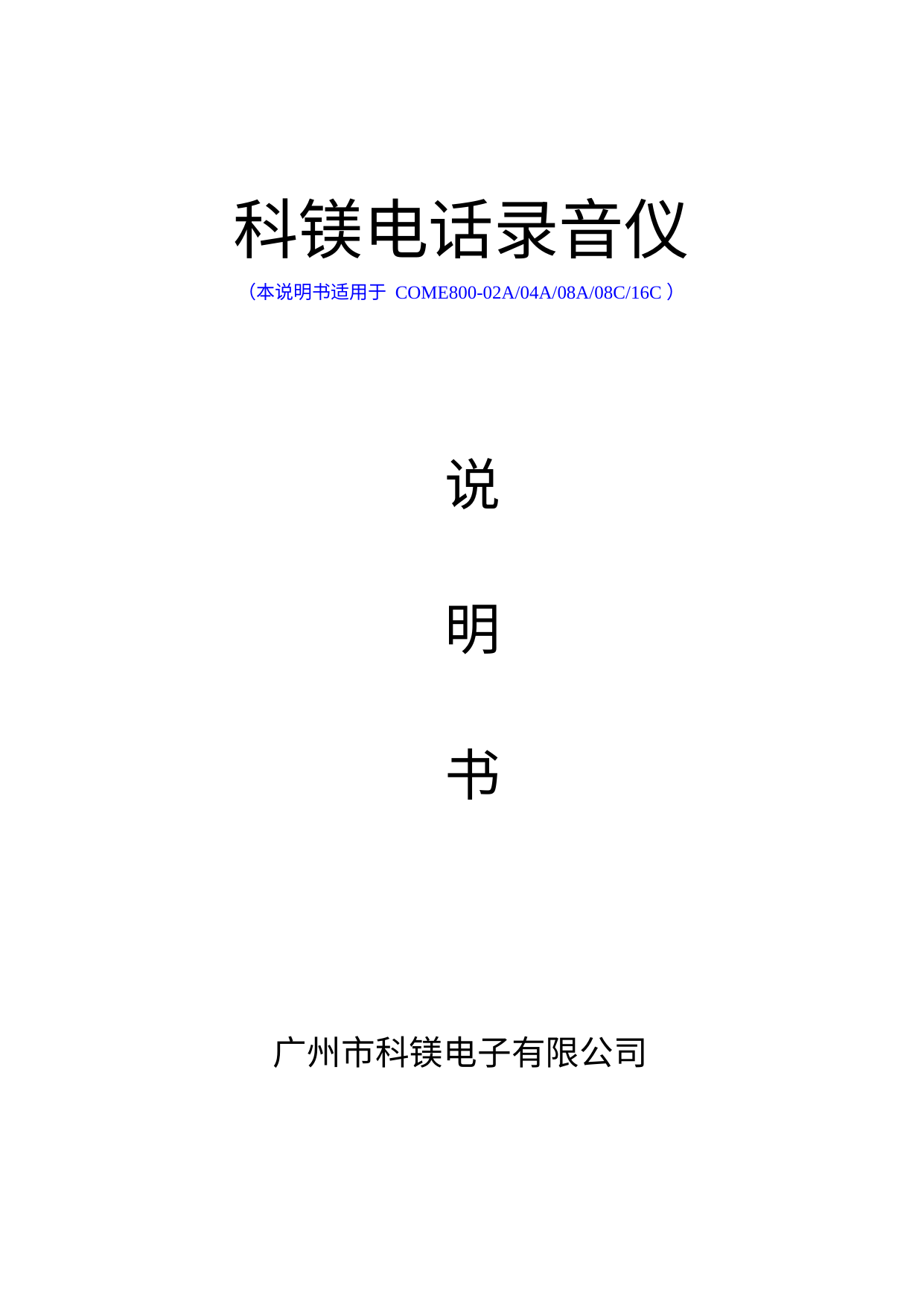

科镁电话录音仪
（本说明书适用于 COME800-02A/04A/08A/08C/16C）
说
明
书
广州市科镁电子有限公司